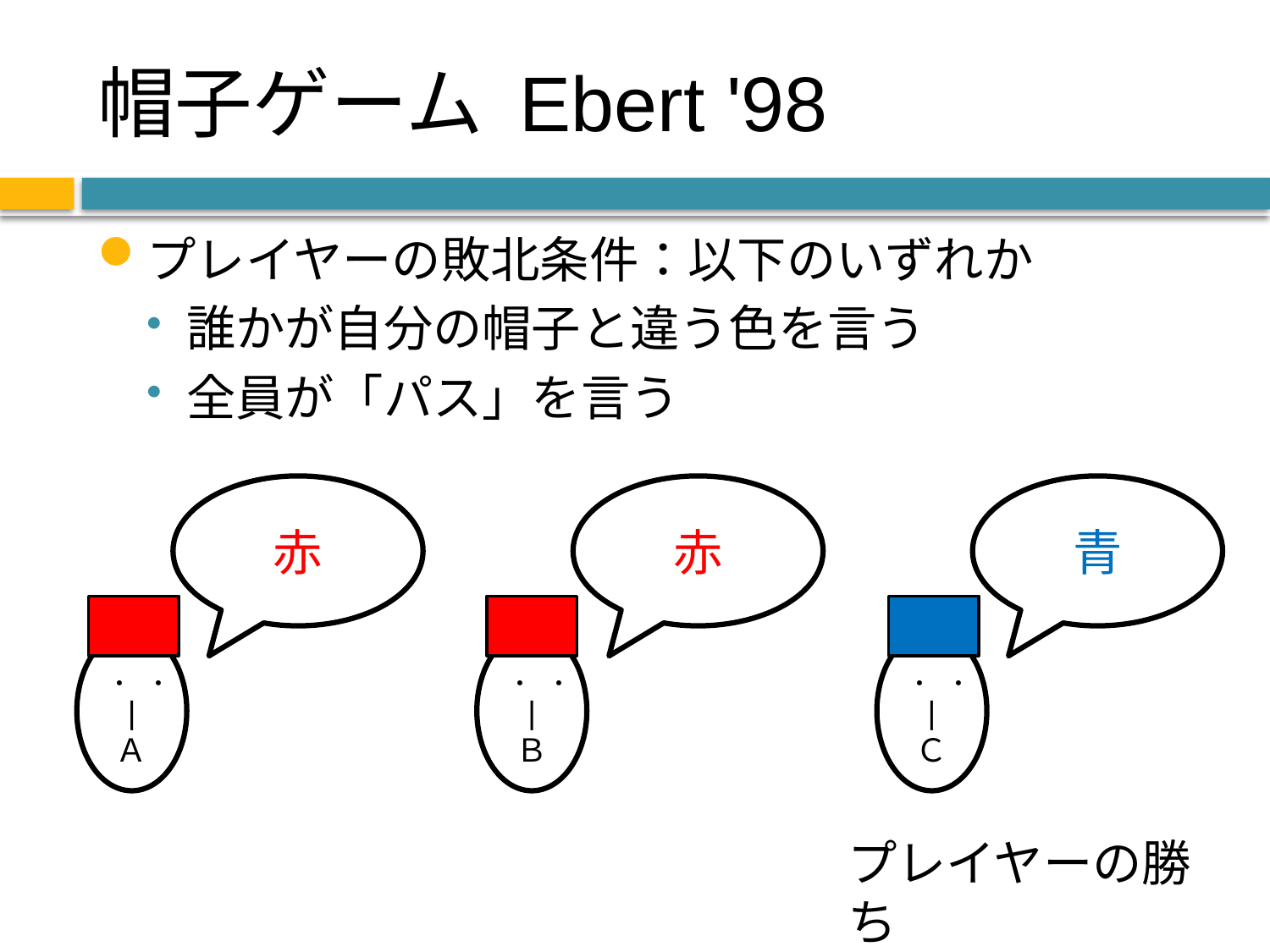

# 帽子ゲーム Ebert '98
プレイヤーの敗北条件：以下のいずれか
誰かが自分の帽子と違う色を言う
全員が「パス」を言う
赤
赤
青

． ．
|
Ａ
． ．
|
Ｂ
． ．
|
Ｃ
プレイヤーの勝ち